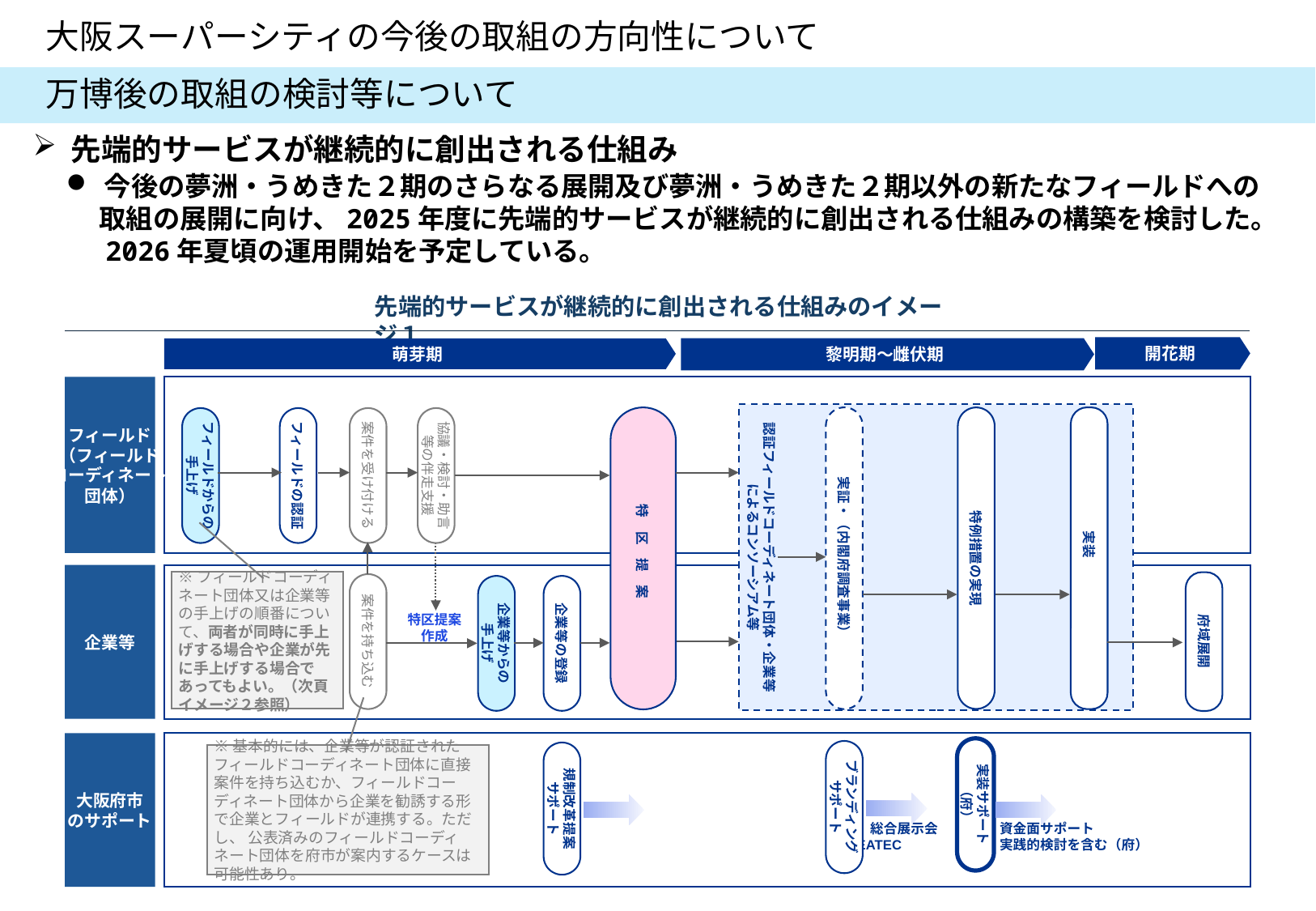

大阪スーパーシティの今後の取組の方向性について
　万博後の取組の検討等について
先端的サービスが継続的に創出される仕組み
今後の夢洲・うめきた２期のさらなる展開及び夢洲・うめきた２期以外の新たなフィールドへの
　 取組の展開に向け、2025年度に先端的サービスが継続的に創出される仕組みの構築を検討した。
　 2026年夏頃の運用開始を予定している。

先端的サービスが継続的に創出される仕組みのイメージ１
開花期
黎明期～雌伏期
萌芽期

フィールド
（フィールド
コーディネート
団体）

認証フィールドコーディネート団体・企業等
によるコンソーシアム等
　特　区　提　案
実証・（内閣府調査事業）
実装
特例措置の実現
フィールドからの手上げ
フィールドの認証
案件を受け付ける
協議・検討・助言等の伴走支援

企業等
※フィールドコーディネート団体又は企業等の手上げの順番について、両者が同時に手上げする場合や企業が先に手上げする場合であってもよい。（次頁イメージ２参照）
府域展開
案件を持ち込む
企業等からの
手上げ
企業等の登録

特区提案
作成

大阪府市
のサポート
実装サポート
（府）
ブランディング
サポート
規制改革提案
サポート

※基本的には、企業等が認証されたフィールドコーディネート団体に直接案件を持ち込むか、フィールドコーディネート団体から企業を勧誘する形で企業とフィールドが連携する。ただし、 公表済みのフィールドコーディネート団体を府市が案内するケースは可能性あり。

総合展示会
CEATEC
資金面サポート
実践的検討を含む（府）